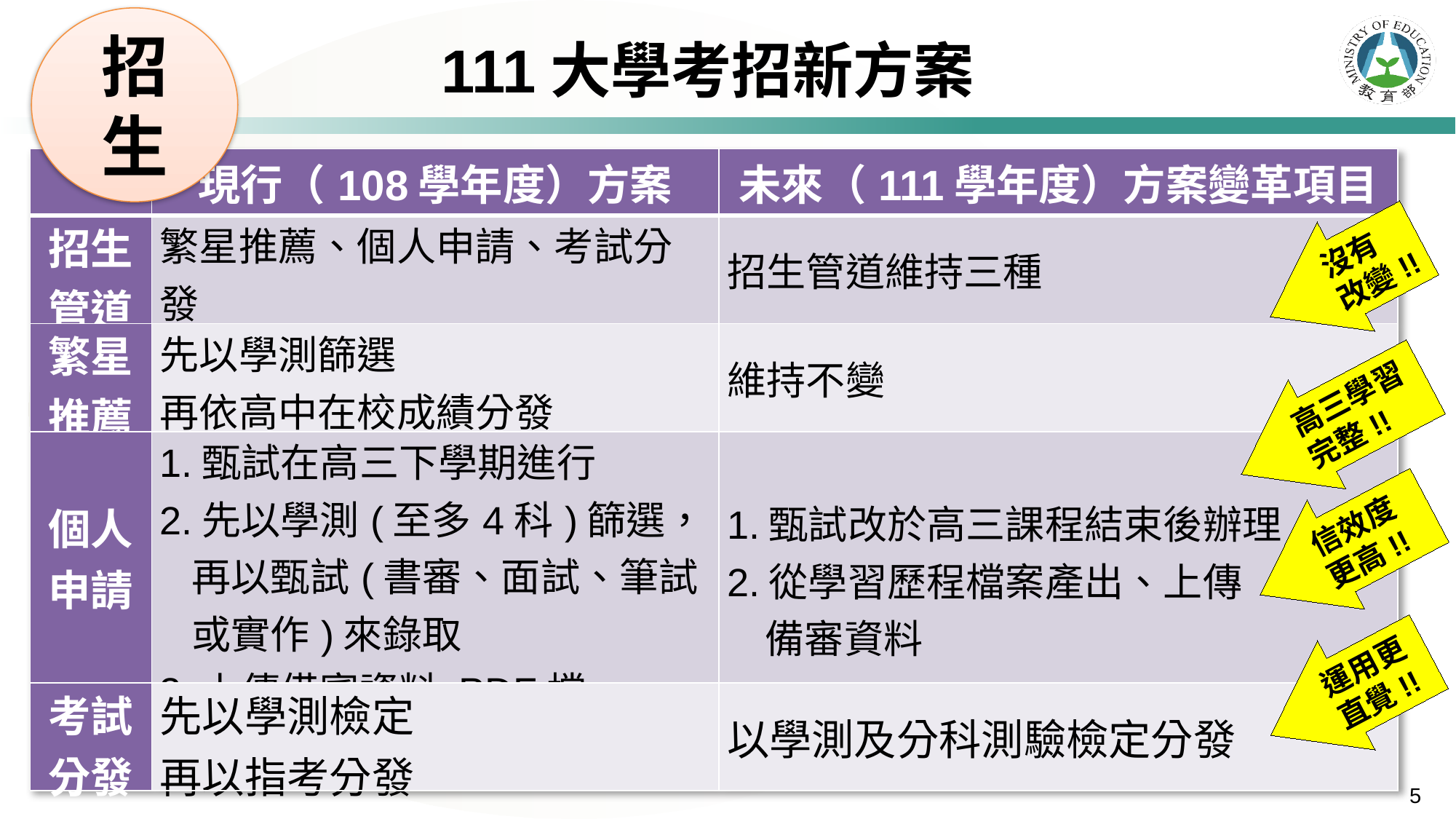

招生
111大學考招新方案
|  | 現行（108學年度）方案 | 未來（111學年度）方案變革項目 |
| --- | --- | --- |
| 招生管道 | 繁星推薦、個人申請、考試分發 | 招生管道維持三種 |
| 繁星推薦 | 先以學測篩選 再依高中在校成績分發 | 維持不變 |
| 個人申請 | 1.甄試在高三下學期進行 2.先以學測(至多4科)篩選，再以甄試(書審、面試、筆試或實作)來錄取 3.上傳備審資料 PDF檔 | 1.甄試改於高三課程結束後辦理 2.從學習歷程檔案產出、上傳 備審資料 |
| 考試分發 | 先以學測檢定 再以指考分發 | 以學測及分科測驗檢定分發 |
沒有改變!!
高三學習完整!!
信效度更高!!
運用更直覺!!
              5
（一）簡化準備備審資料的負擔：建置高中學習歷程資料庫，協助學生收錄多元學習歷程並自主上傳，同時提高上傳資料的公信力，以利大學提高審查品質。
（二）推動各大學招生專業化發展：提高大學適性選才能量，優化簡化甄選措施提高招生作業效率。目前已有30校辦理；108年度將擴大至全部學校參與。
（三）針對考科發展試卷架構並提升命題技術：補助大考中心呼應新課綱核心素養與學習內涵，，且配合考招新制銜接期程，將提前於108年度下半年公布111學年度全部考科說明，且規劃109及110年辦理全國性新制考試全流程預試。
（四）提前公布參採學習歷程內容與方式：為利高中師生家長瞭解108新課綱架構下大學校系招生參採學習歷程項目重點，作為輔導學生適性選修課程以銜接升讀大學階段教育，請招聯會應促各大學校系於方案實施二年前參採學習歷程內容與方式。